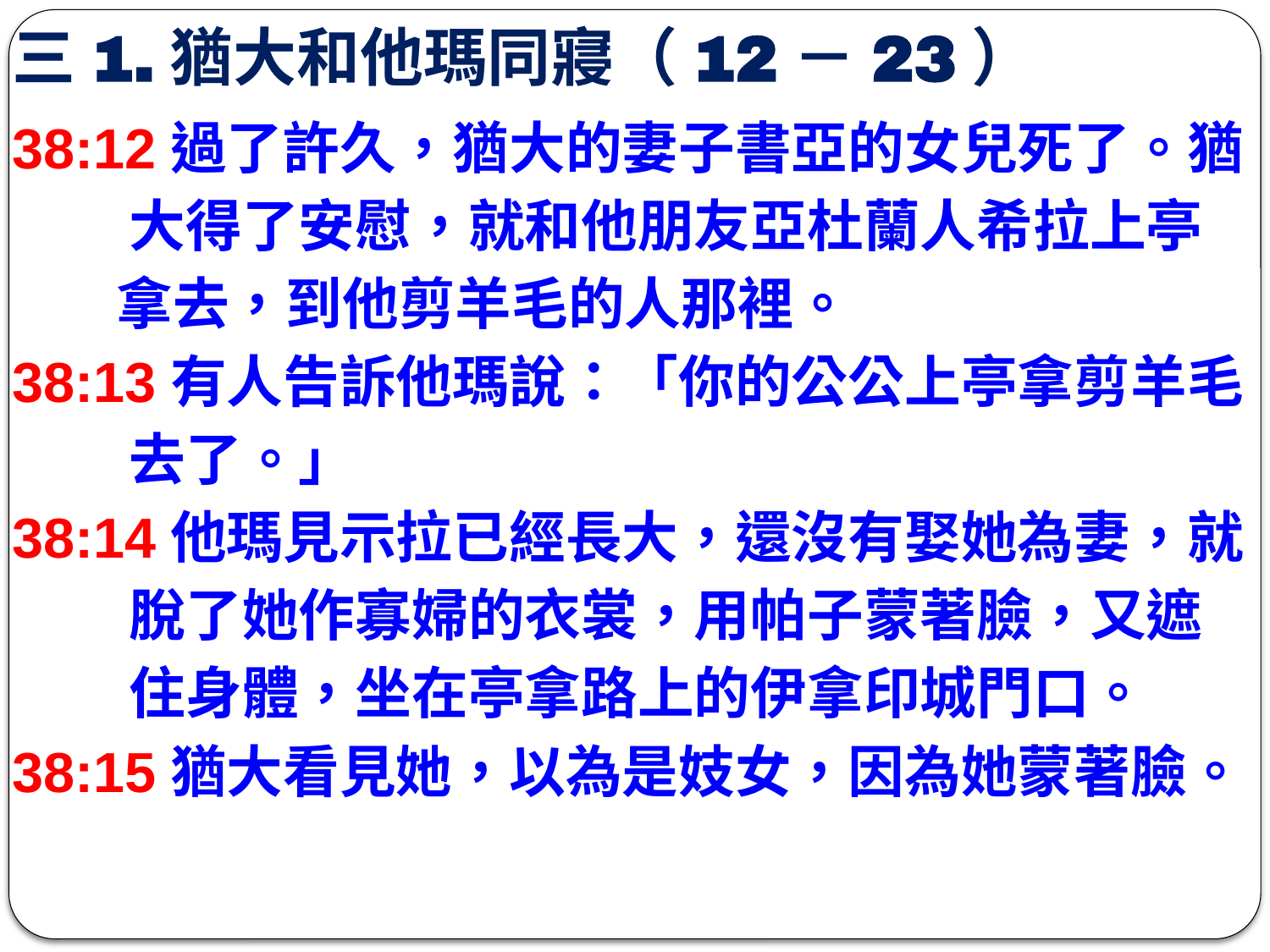

# 三1.猶大和他瑪同寢（12－23）
38:12過了許久，猶大的妻子書亞的女兒死了。猶
        大得了安慰，就和他朋友亞杜蘭人希拉上亭
       拿去，到他剪羊毛的人那裡。
38:13有人告訴他瑪說：「你的公公上亭拿剪羊毛
        去了。」
38:14他瑪見示拉已經長大，還沒有娶她為妻，就
        脫了她作寡婦的衣裳，用帕子蒙著臉，又遮
        住身體，坐在亭拿路上的伊拿印城門口。
38:15猶大看見她，以為是妓女，因為她蒙著臉。